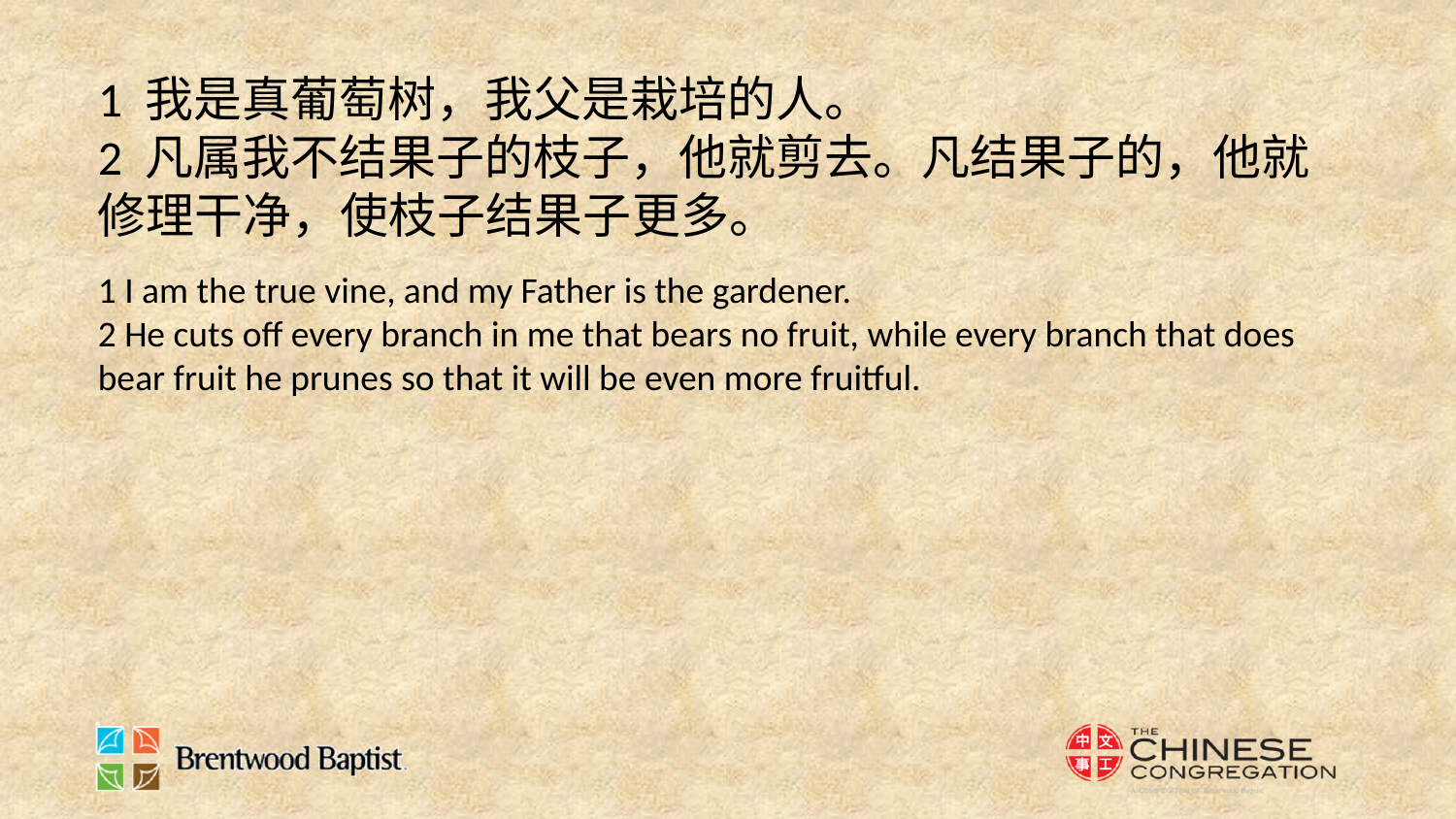

1 我是真葡萄树，我父是栽培的人。
2 凡属我不结果子的枝子，他就剪去。凡结果子的，他就修理干净，使枝子结果子更多。

1 I am the true vine, and my Father is the gardener.
2 He cuts off every branch in me that bears no fruit, while every branch that does bear fruit he prunes so that it will be even more fruitful.